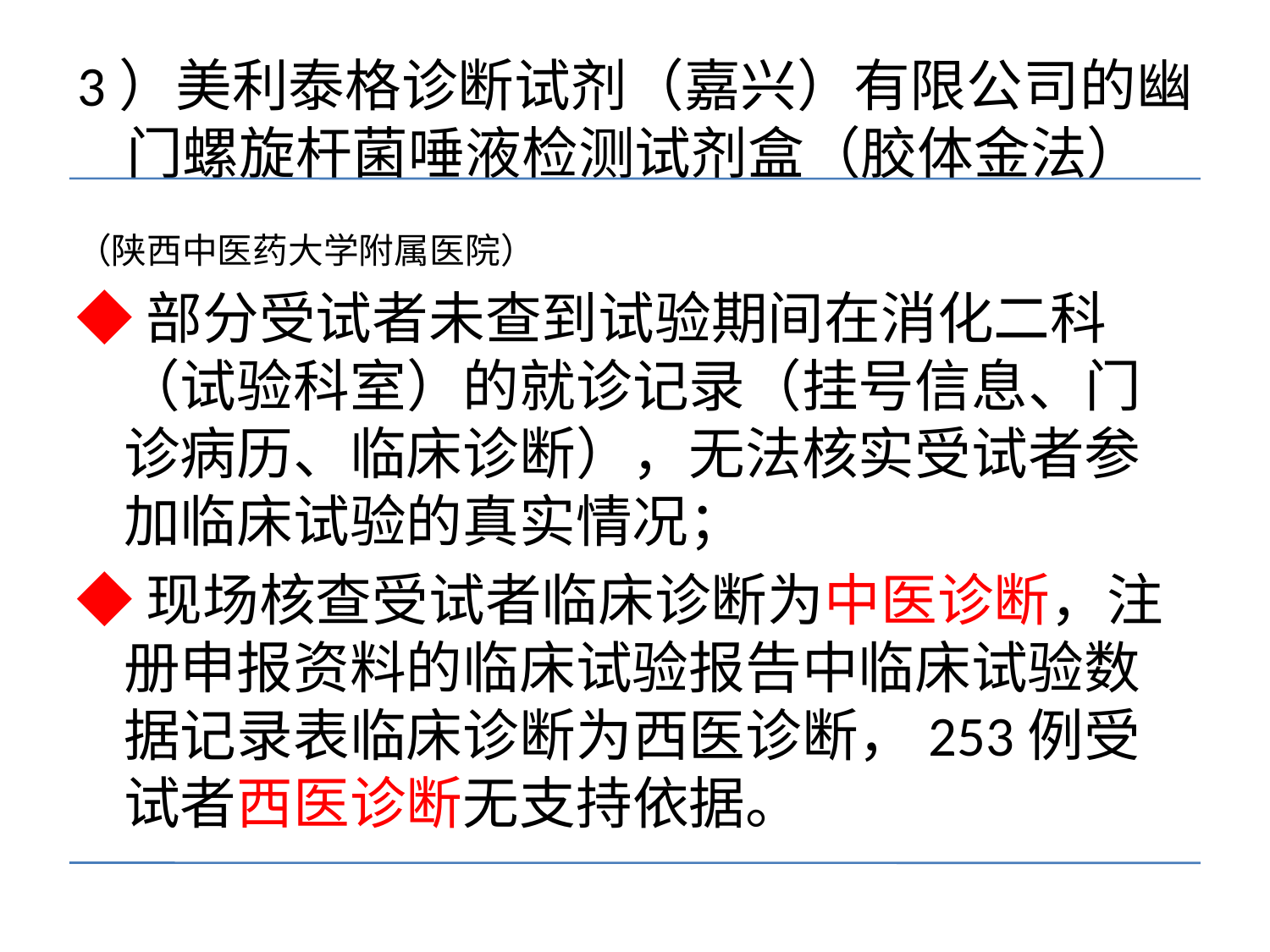

# 3）美利泰格诊断试剂（嘉兴）有限公司的幽门螺旋杆菌唾液检测试剂盒（胶体金法）
（陕西中医药大学附属医院）
◆部分受试者未查到试验期间在消化二科（试验科室）的就诊记录（挂号信息、门诊病历、临床诊断），无法核实受试者参加临床试验的真实情况；
◆现场核查受试者临床诊断为中医诊断，注册申报资料的临床试验报告中临床试验数据记录表临床诊断为西医诊断，253例受试者西医诊断无支持依据。